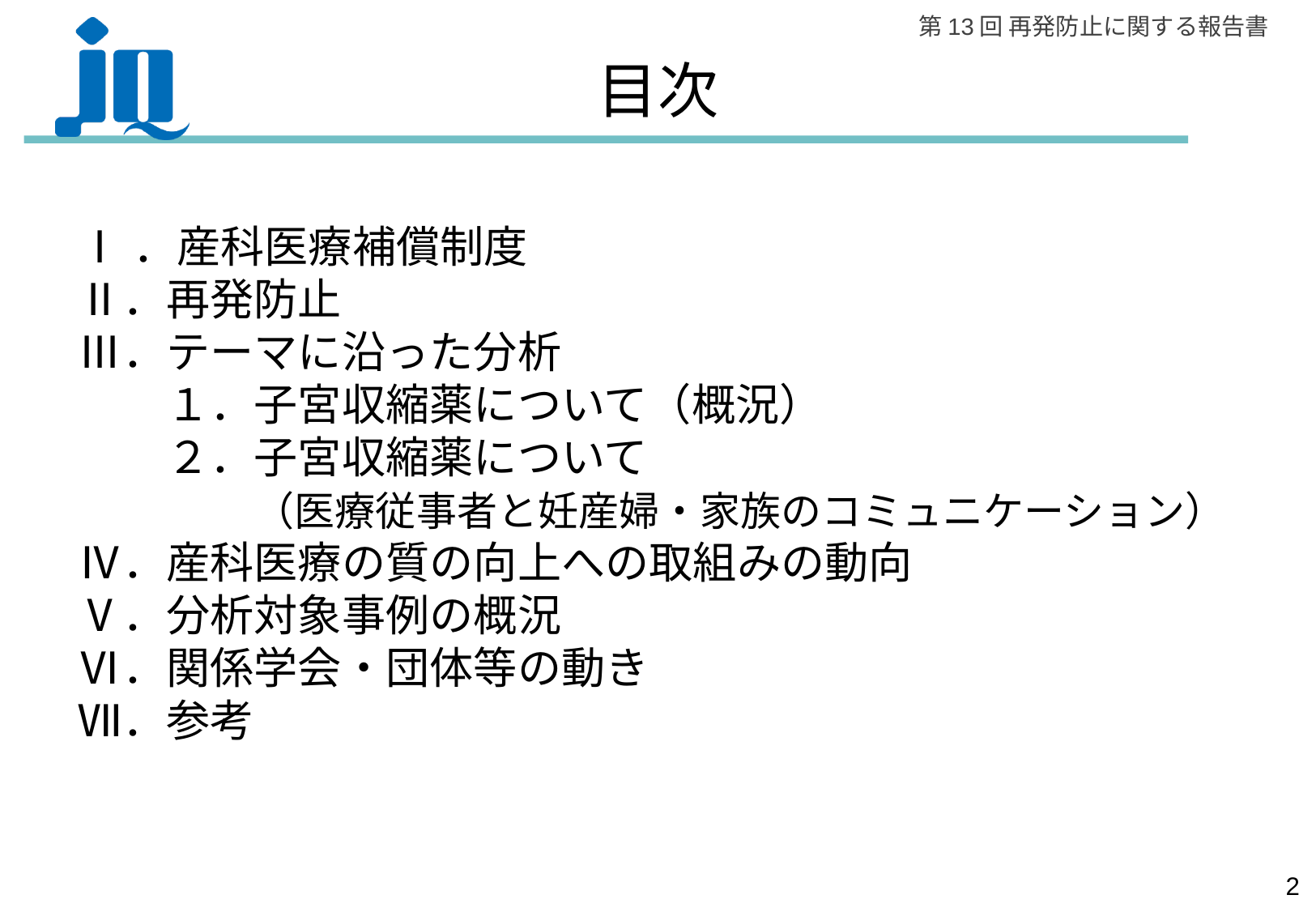

目次
Ⅰ．産科医療補償制度
Ⅱ．再発防止
Ⅲ．テーマに沿った分析
　　１．子宮収縮薬について（概況）
　　２．子宮収縮薬について
　　　　（医療従事者と妊産婦・家族のコミュニケーション）
Ⅳ．産科医療の質の向上への取組みの動向
Ⅴ．分析対象事例の概況
Ⅵ．関係学会・団体等の動き
Ⅶ．参考
2